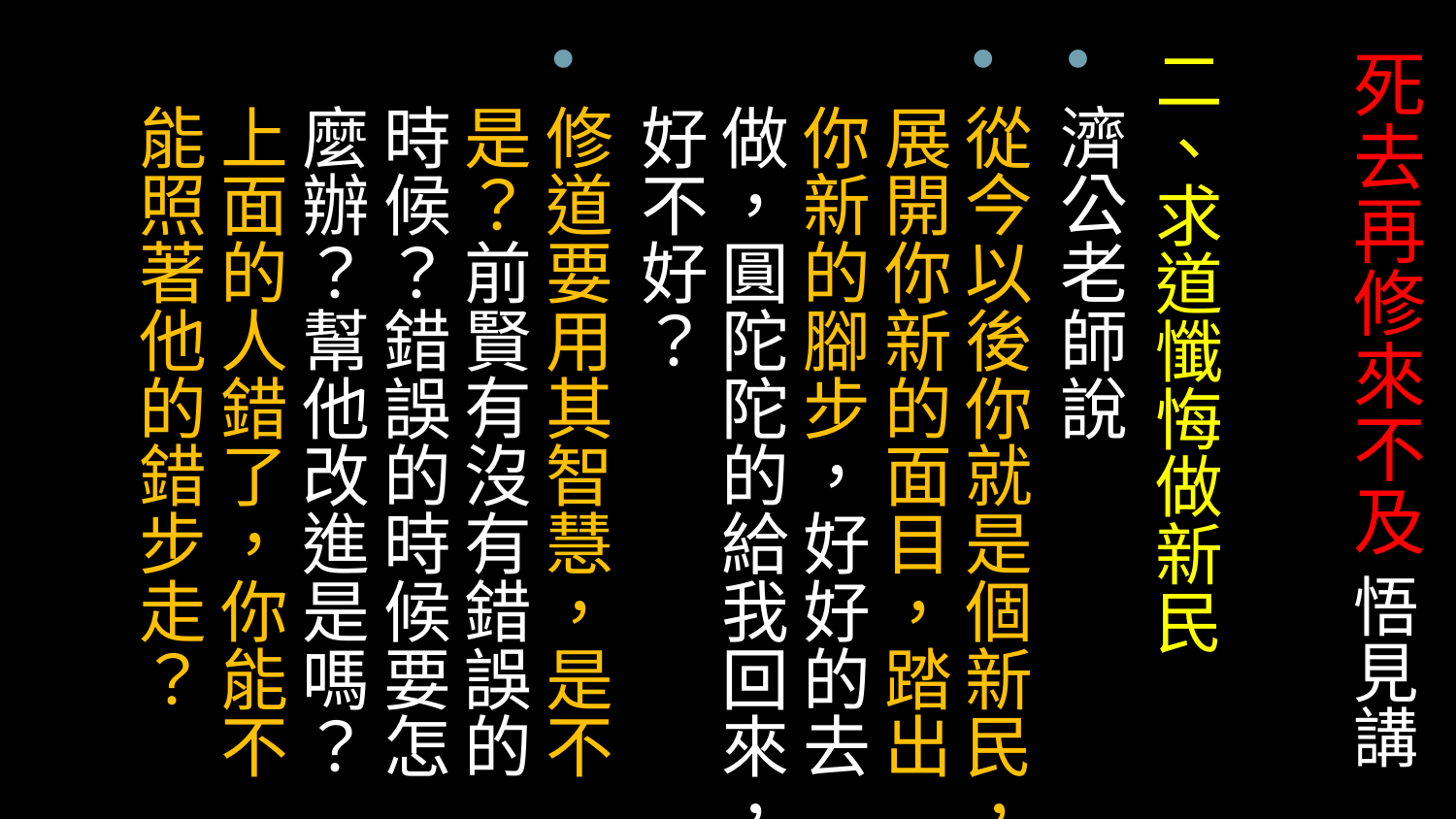

# 死去再修來不及 悟見講
二、求道懺悔做新民
濟公老師說
從今以後你就是個新民，展開你新的面目，踏出你新的腳步，好好的去做，圓陀陀的給我回來，好不好？
修道要用其智慧，是不是？前賢有沒有錯誤的時候？錯誤的時候要怎麼辦？幫他改進是嗎？上面的人錯了，你能不能照著他的錯步走？